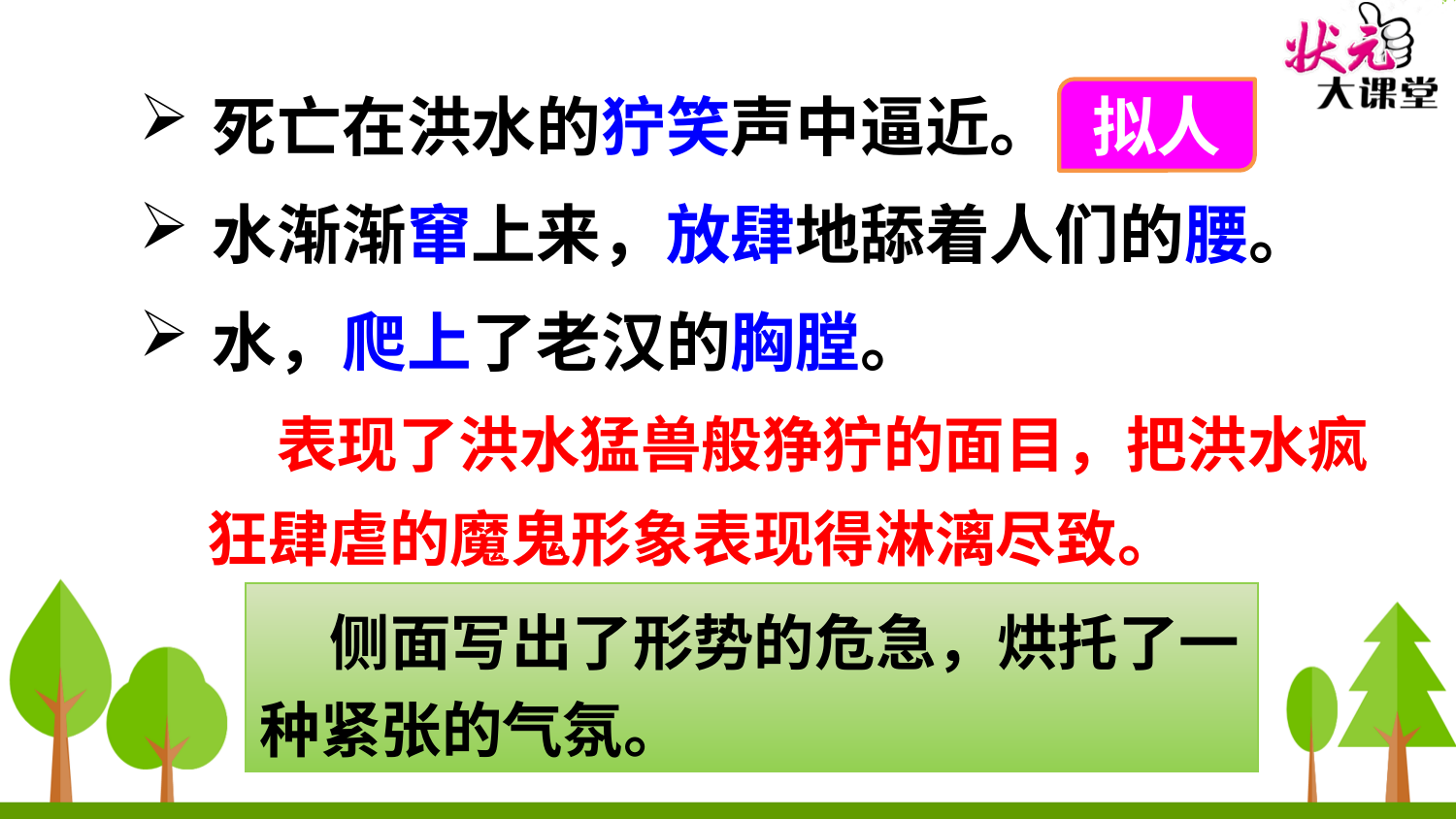

死亡在洪水的狞笑声中逼近。
水渐渐窜上来，放肆地舔着人们的腰。
水，爬上了老汉的胸膛。
拟人
    表现了洪水猛兽般狰狞的面目，把洪水疯狂肆虐的魔鬼形象表现得淋漓尽致。
    侧面写出了形势的危急，烘托了一种紧张的气氛。